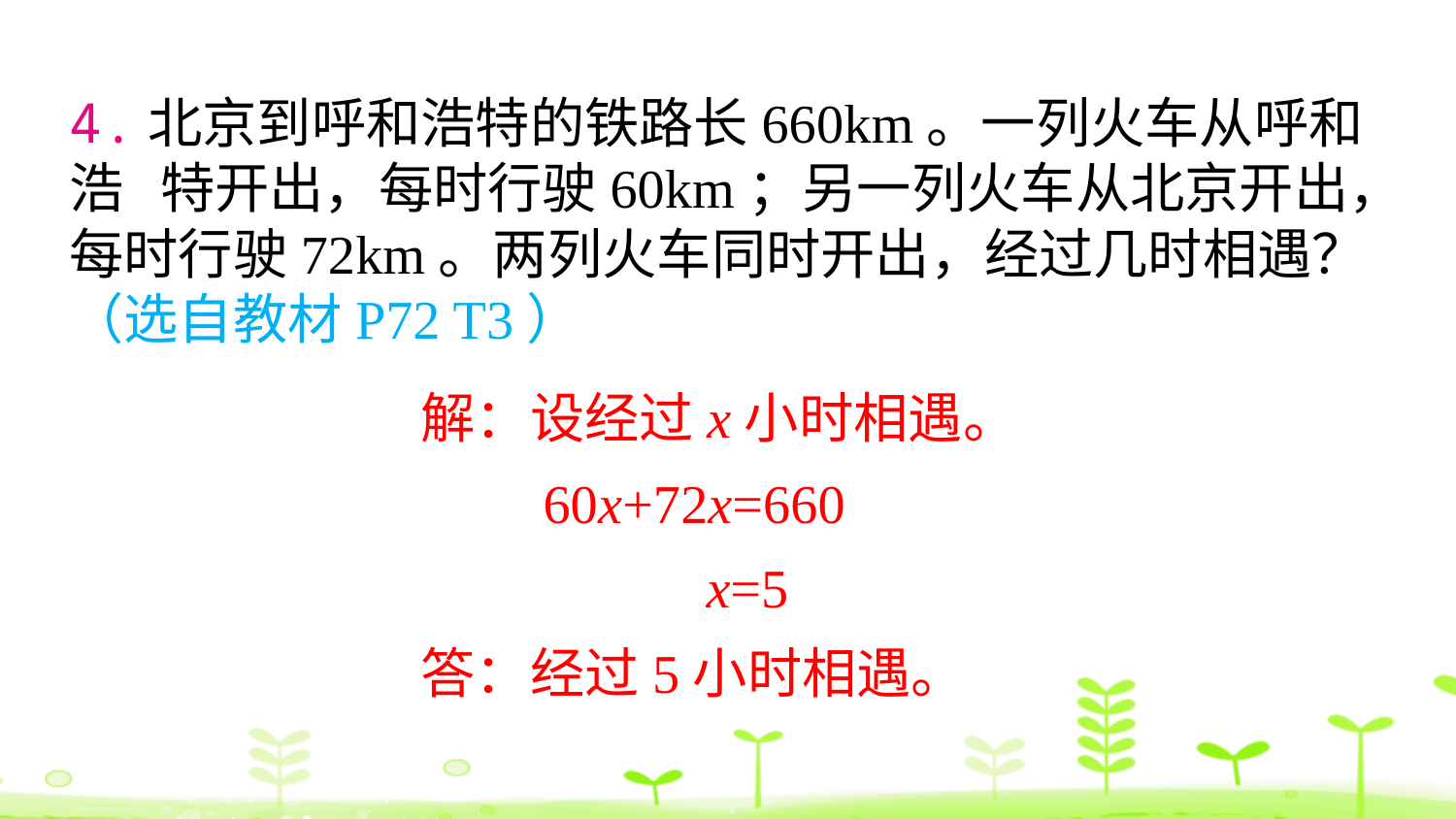

4.北京到呼和浩特的铁路长660km。一列火车从呼和浩   特开出，每时行驶60km；另一列火车从北京开出，每时行驶72km。两列火车同时开出，经过几时相遇？ （选自教材P72 T3）
解：设经过x小时相遇。
         60x+72x=660
                     x=5
答：经过5小时相遇。